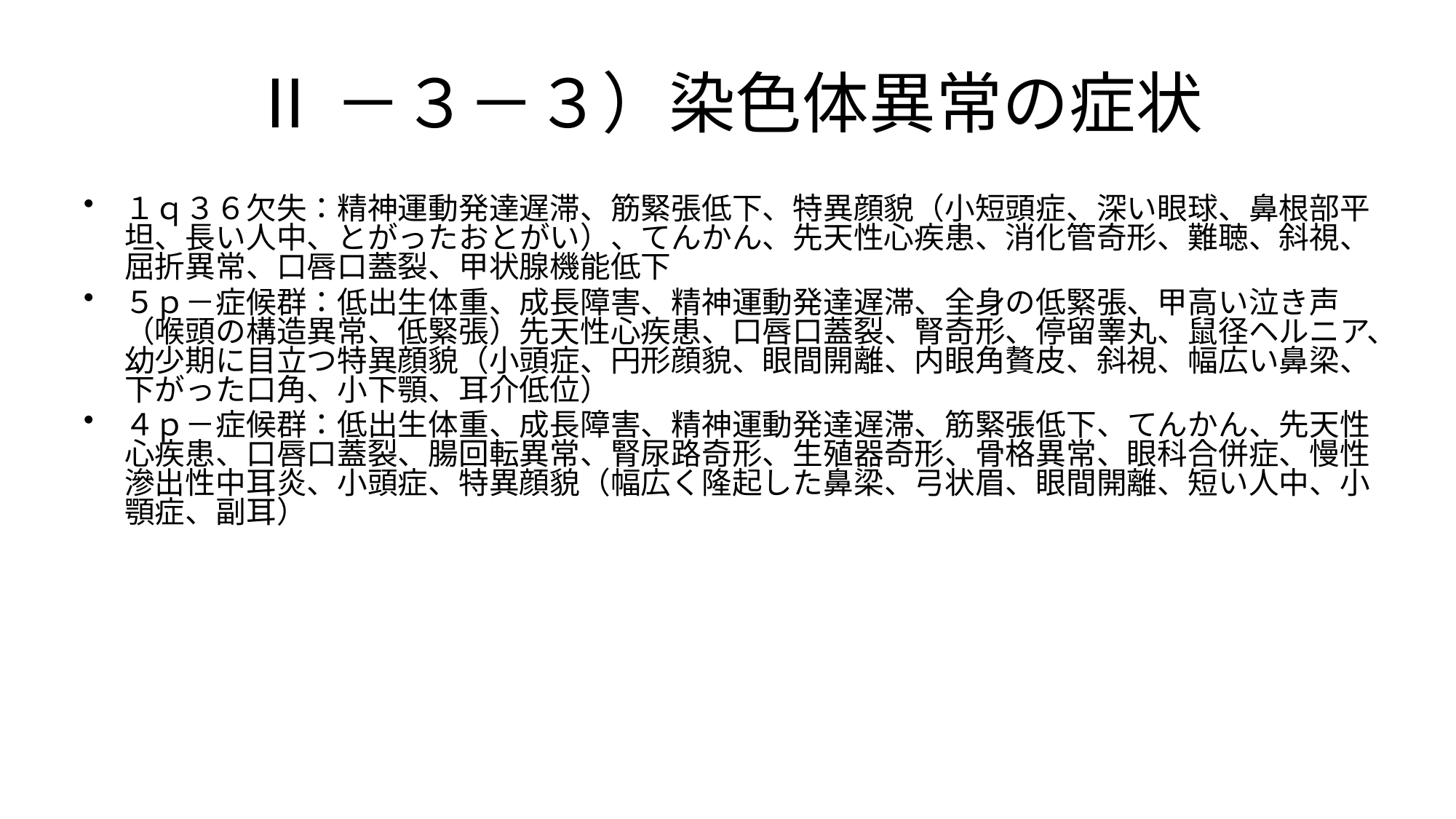

# Ⅱ－３－３）染色体異常の症状
１ｑ３６欠失：精神運動発達遅滞、筋緊張低下、特異顔貌（小短頭症、深い眼球、鼻根部平坦、長い人中、とがったおとがい）、てんかん、先天性心疾患、消化管奇形、難聴、斜視、屈折異常、口唇口蓋裂、甲状腺機能低下
５ｐ－症候群：低出生体重、成長障害、精神運動発達遅滞、全身の低緊張、甲高い泣き声（喉頭の構造異常、低緊張）先天性心疾患、口唇口蓋裂、腎奇形、停留睾丸、鼠径ヘルニア、幼少期に目立つ特異顔貌（小頭症、円形顔貌、眼間開離、内眼角贅皮、斜視、幅広い鼻梁、下がった口角、小下顎、耳介低位）
４ｐ－症候群：低出生体重、成長障害、精神運動発達遅滞、筋緊張低下、てんかん、先天性心疾患、口唇口蓋裂、腸回転異常、腎尿路奇形、生殖器奇形、骨格異常、眼科合併症、慢性滲出性中耳炎、小頭症、特異顔貌（幅広く隆起した鼻梁、弓状眉、眼間開離、短い人中、小顎症、副耳）